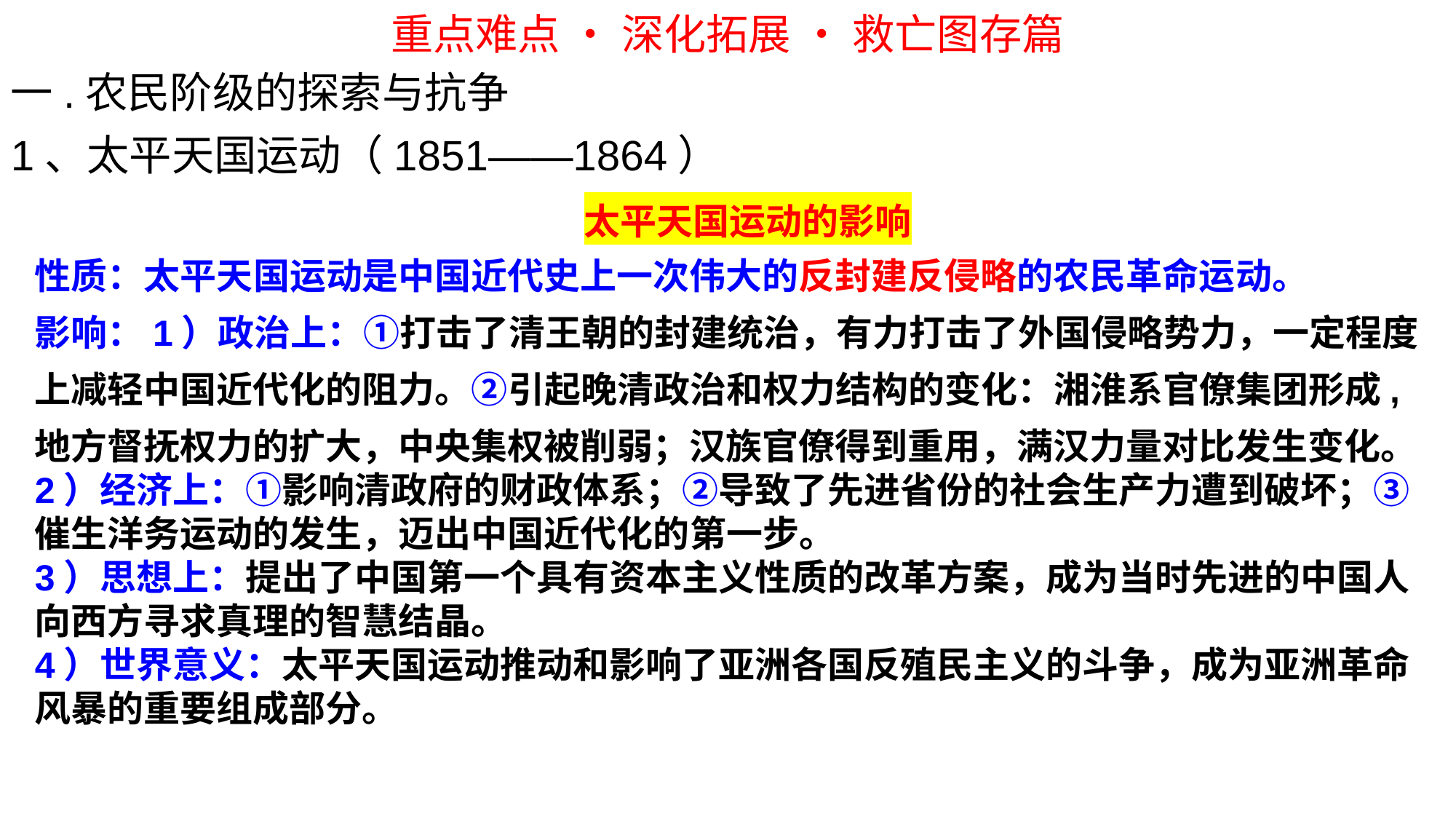

重点难点 • 深化拓展 • 救亡图存篇

一.农民阶级的探索与抗争
1、太平天国运动（1851——1864）
太平天国运动的影响
性质：太平天国运动是中国近代史上一次伟大的反封建反侵略的农民革命运动。
影响：1）政治上：①打击了清王朝的封建统治，有力打击了外国侵略势力，一定程度上减轻中国近代化的阻力。②引起晚清政治和权力结构的变化：湘淮系官僚集团形成,地方督抚权力的扩大，中央集权被削弱；汉族官僚得到重用，满汉力量对比发生变化。
2）经济上：①影响清政府的财政体系；②导致了先进省份的社会生产力遭到破坏；③催生洋务运动的发生，迈出中国近代化的第一步。
3）思想上：提出了中国第一个具有资本主义性质的改革方案，成为当时先进的中国人向西方寻求真理的智慧结晶。
4）世界意义：太平天国运动推动和影响了亚洲各国反殖民主义的斗争，成为亚洲革命风暴的重要组成部分。